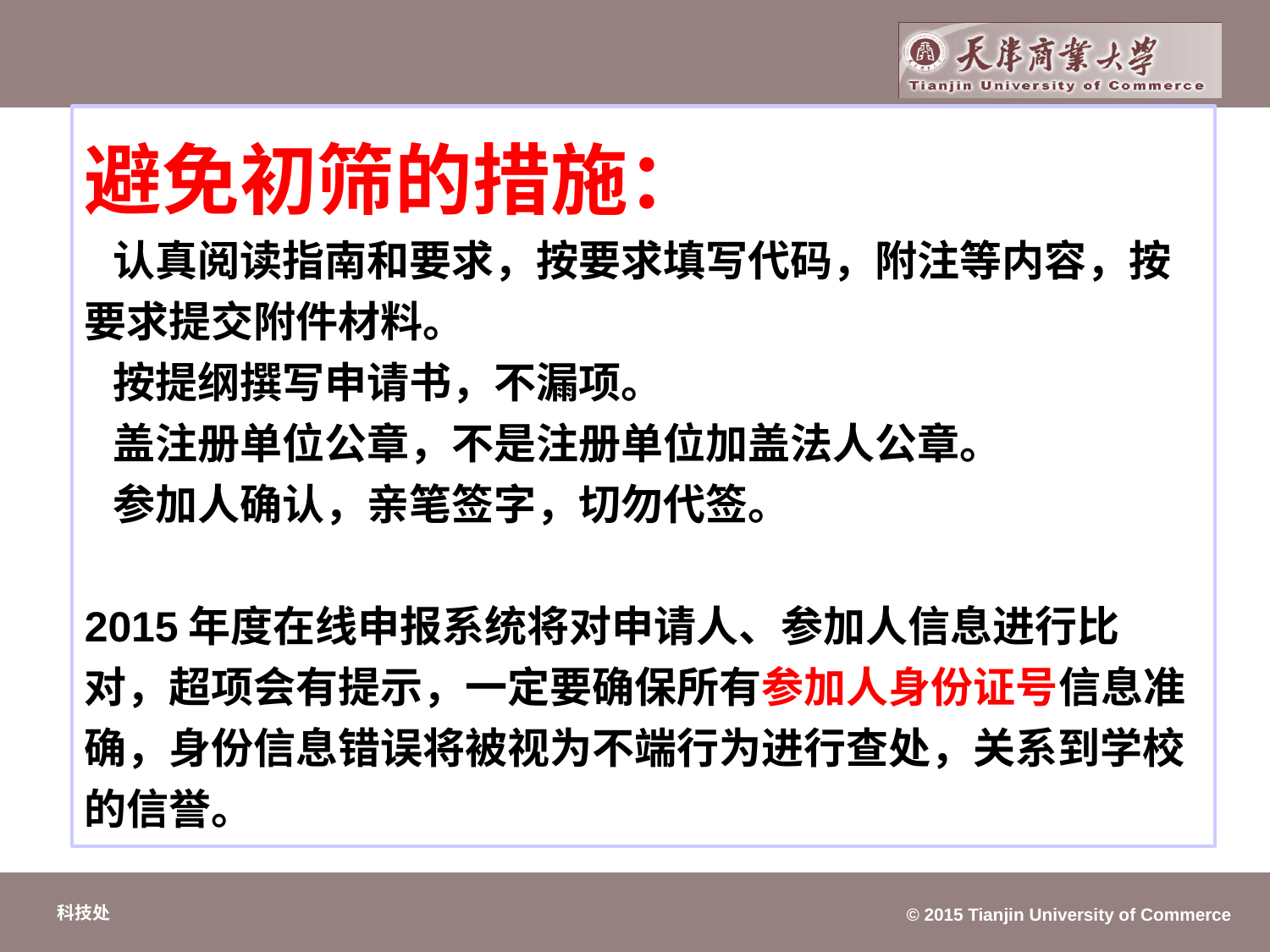

避免初筛的措施：
   认真阅读指南和要求，按要求填写代码，附注等内容，按要求提交附件材料。
   按提纲撰写申请书，不漏项。
   盖注册单位公章，不是注册单位加盖法人公章。
   参加人确认，亲笔签字，切勿代签。
2015年度在线申报系统将对申请人、参加人信息进行比对，超项会有提示，一定要确保所有参加人身份证号信息准确，身份信息错误将被视为不端行为进行查处，关系到学校的信誉。